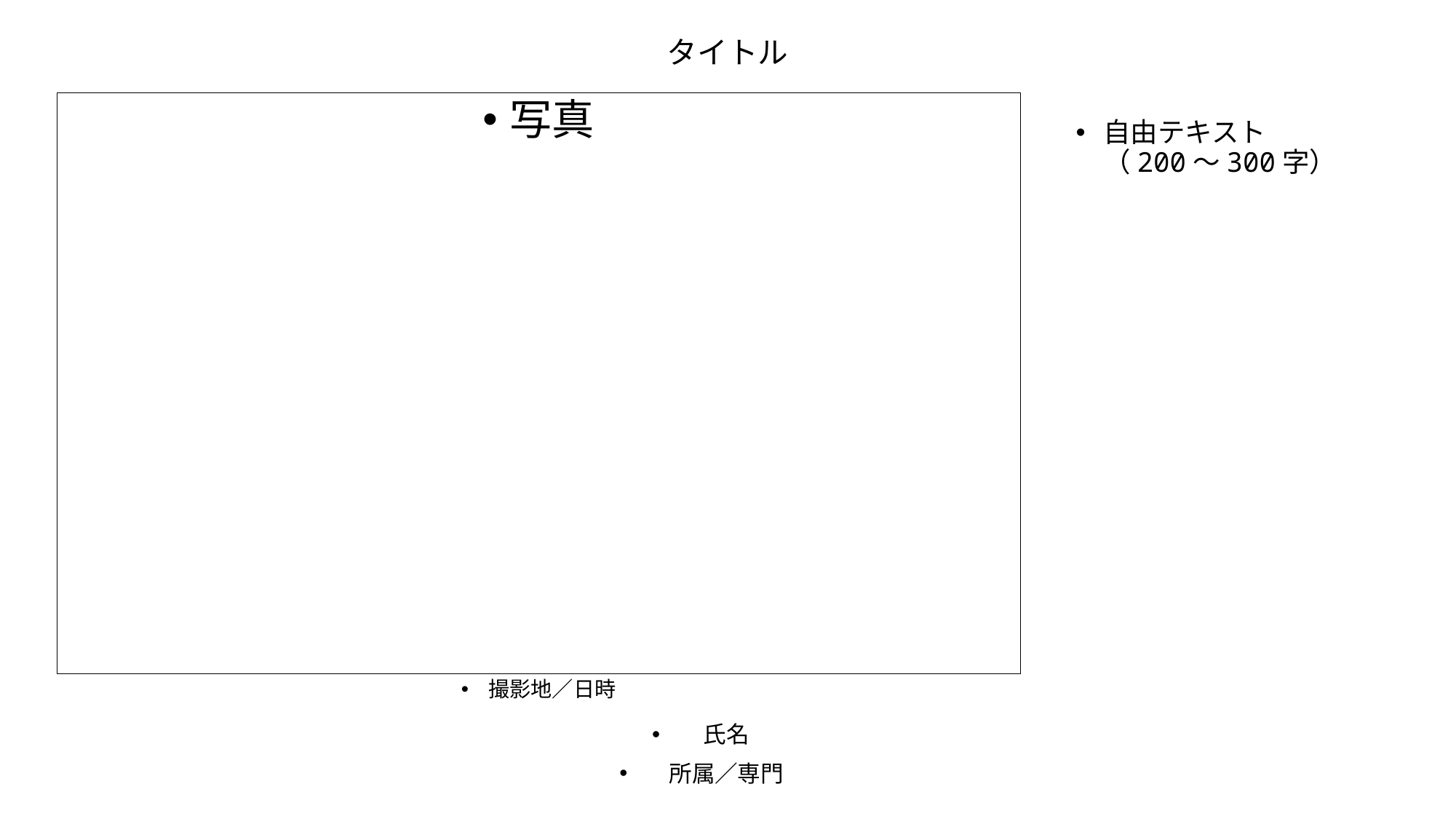

# タイトル
写真
自由テキスト
（200～300字）
撮影地／日時
氏名
所属／専門